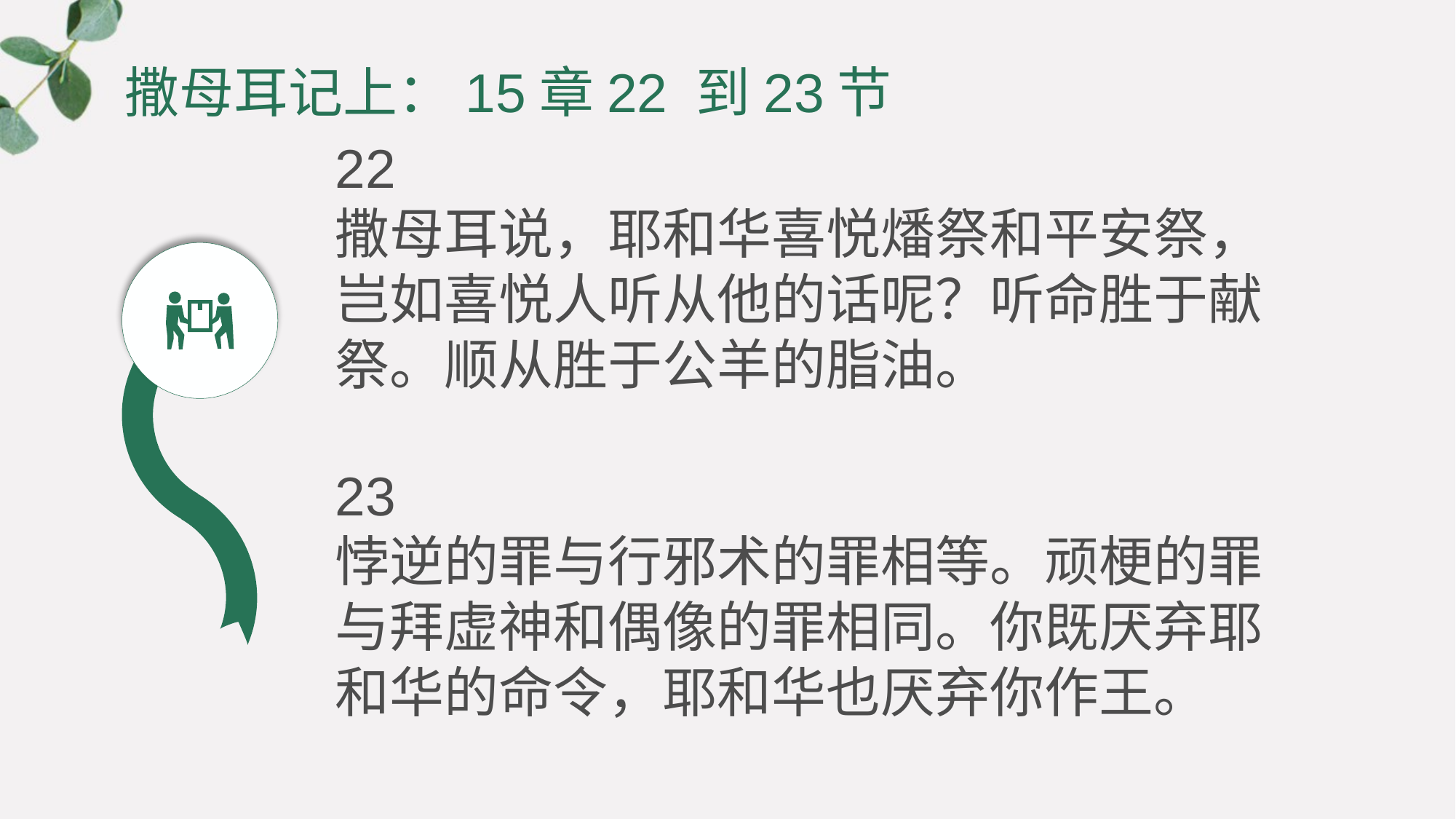

# 撒母耳记上：15章22 到23节
22
撒母耳说，耶和华喜悦燔祭和平安祭，岂如喜悦人听从他的话呢？听命胜于献祭。顺从胜于公羊的脂油。
23
悖逆的罪与行邪术的罪相等。顽梗的罪与拜虚神和偶像的罪相同。你既厌弃耶和华的命令，耶和华也厌弃你作王。